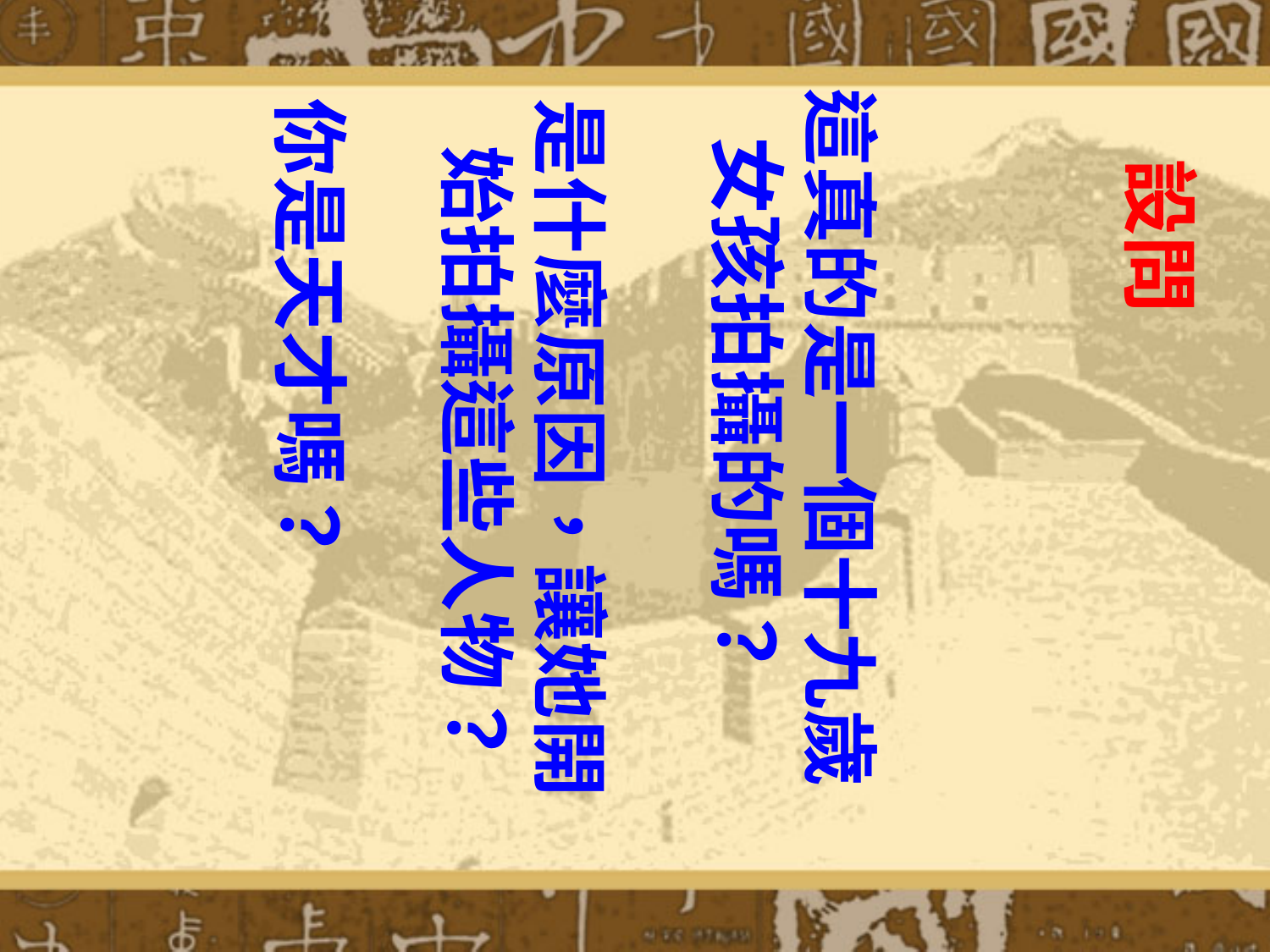

這真的是一個十九歲女孩拍攝的嗎？
你是天才嗎？
是什麼原因，讓她開始拍攝這些人物？

設問